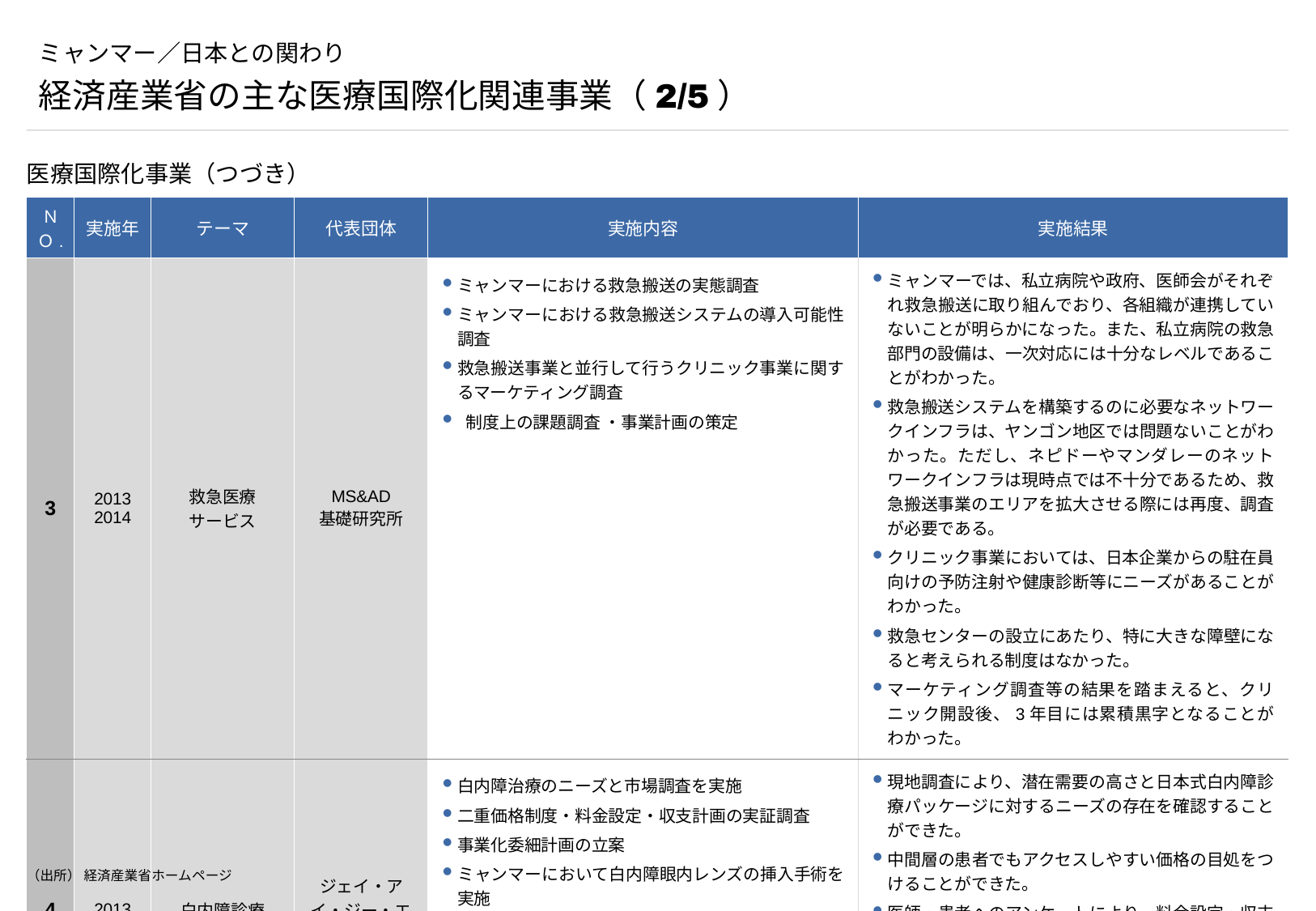

# ミャンマー／日本との関わり
経済産業省の主な医療国際化関連事業（2/5）
医療国際化事業（つづき）
| ＮＯ. | 実施年 | テーマ | 代表団体 | 実施内容 | 実施結果 |
| --- | --- | --- | --- | --- | --- |
| 3 | 2013 2014 | 救急医療 サービス | MS&AD 基礎研究所 | ミャンマーにおける救急搬送の実態調査 ミャンマーにおける救急搬送システムの導入可能性 調査 救急搬送事業と並行して行うクリニック事業に関するマーケティング調査 制度上の課題調査 ・事業計画の策定 | ミャンマーでは、私立病院や政府、医師会がそれぞれ救急搬送に取り組んでおり、各組織が連携していないことが明らかになった。また、私立病院の救急部門の設備は、一次対応には十分なレベルであることがわかった。 救急搬送システムを構築するのに必要なネットワークインフラは、ヤンゴン地区では問題ないことがわかった。ただし、ネピドーやマンダレーのネットワークインフラは現時点では不十分であるため、救急搬送事業のエリアを拡大させる際には再度、調査が必要である。 クリニック事業においては、日本企業からの駐在員向けの予防注射や健康診断等にニーズがあることがわかった。 救急センターの設立にあたり、特に大きな障壁になると考えられる制度はなかった。 マーケティング調査等の結果を踏まえると、クリニック開設後、3年目には累積黒字となることがわかった。 |
| 4 | 2013 | 白内障診療 | ジェイ・アイ・ジー・エイチ | 白内障治療のニーズと市場調査を実施 二重価格制度・料金設定・収支計画の実証調査 事業化委細計画の立案 ミャンマーにおいて白内障眼内レンズの挿入手術を実施 | 現地調査により、潜在需要の高さと日本式白内障診療パッケージに対するニーズの存在を確認することができた。 中間層の患者でもアクセスしやすい価格の目処をつけることができた。 医師・患者へのアンケートにより、料金設定・収支計画の作成を行った。その結果を踏まえ、2015年に日本式白内障診療クリニックの開設を目指すこととなった。 男性8名、女性4名の計12名に対し、日本人医師により、白内障眼内レンズの挿入手術を行った。 |
（出所） 経済産業省ホームページ